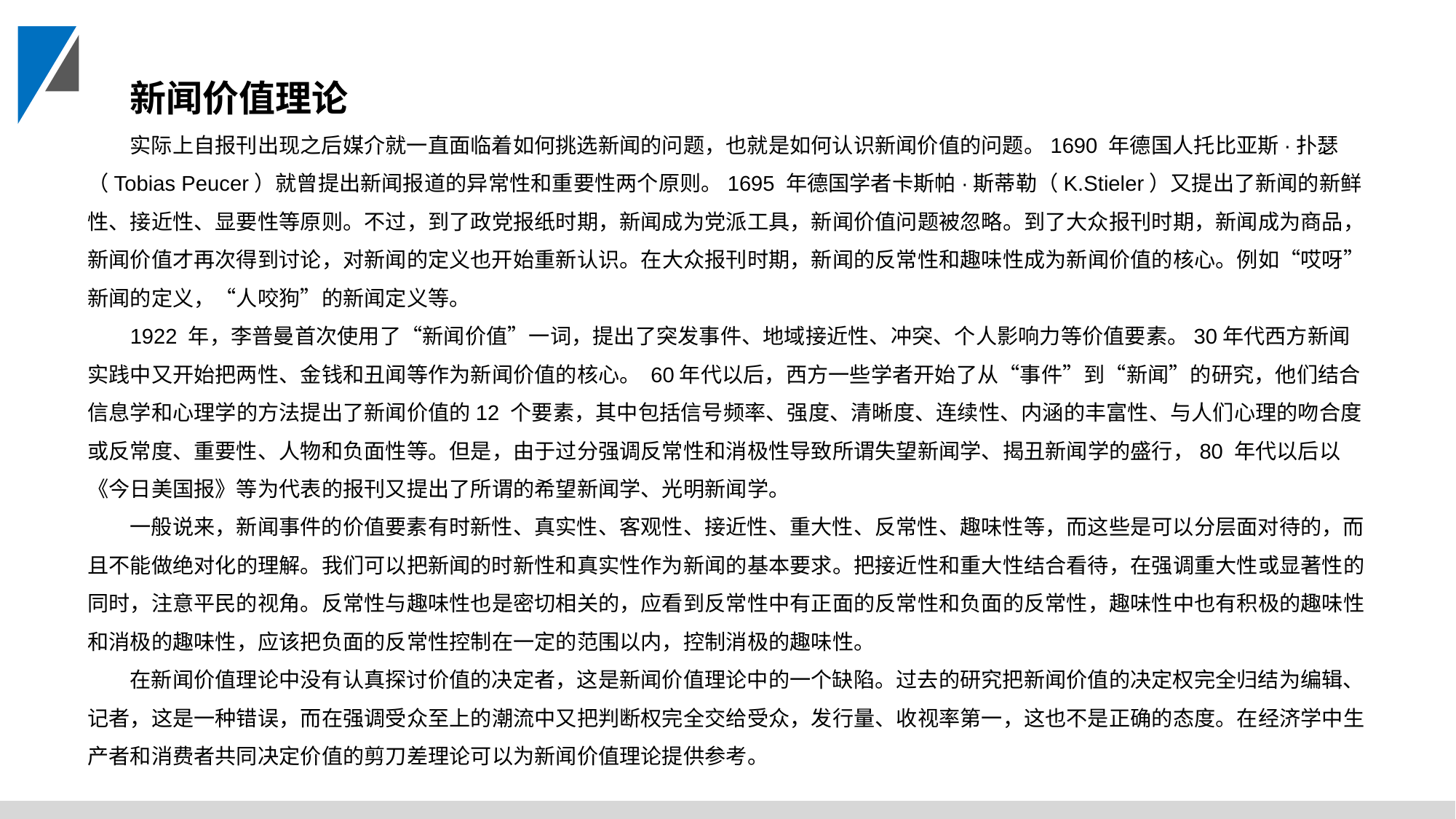

新闻价值理论
实际上自报刊出现之后媒介就一直面临着如何挑选新闻的问题，也就是如何认识新闻价值的问题。1690 年德国人托比亚斯·扑瑟（Tobias Peucer）就曾提出新闻报道的异常性和重要性两个原则。1695 年德国学者卡斯帕·斯蒂勒（K.Stieler）又提出了新闻的新鲜性、接近性、显要性等原则。不过，到了政党报纸时期，新闻成为党派工具，新闻价值问题被忽略。到了大众报刊时期，新闻成为商品，新闻价值才再次得到讨论，对新闻的定义也开始重新认识。在大众报刊时期，新闻的反常性和趣味性成为新闻价值的核心。例如“哎呀”新闻的定义，“人咬狗”的新闻定义等。
1922 年，李普曼首次使用了“新闻价值”一词，提出了突发事件、地域接近性、冲突、个人影响力等价值要素。30年代西方新闻实践中又开始把两性、金钱和丑闻等作为新闻价值的核心。 60年代以后，西方一些学者开始了从“事件”到“新闻”的研究，他们结合信息学和心理学的方法提出了新闻价值的12 个要素，其中包括信号频率、强度、清晰度、连续性、内涵的丰富性、与人们心理的吻合度或反常度、重要性、人物和负面性等。但是，由于过分强调反常性和消极性导致所谓失望新闻学、揭丑新闻学的盛行，80 年代以后以《今日美国报》等为代表的报刊又提出了所谓的希望新闻学、光明新闻学。
一般说来，新闻事件的价值要素有时新性、真实性、客观性、接近性、重大性、反常性、趣味性等，而这些是可以分层面对待的，而且不能做绝对化的理解。我们可以把新闻的时新性和真实性作为新闻的基本要求。把接近性和重大性结合看待，在强调重大性或显著性的同时，注意平民的视角。反常性与趣味性也是密切相关的，应看到反常性中有正面的反常性和负面的反常性，趣味性中也有积极的趣味性和消极的趣味性，应该把负面的反常性控制在一定的范围以内，控制消极的趣味性。
在新闻价值理论中没有认真探讨价值的决定者，这是新闻价值理论中的一个缺陷。过去的研究把新闻价值的决定权完全归结为编辑、记者，这是一种错误，而在强调受众至上的潮流中又把判断权完全交给受众，发行量、收视率第一，这也不是正确的态度。在经济学中生产者和消费者共同决定价值的剪刀差理论可以为新闻价值理论提供参考。